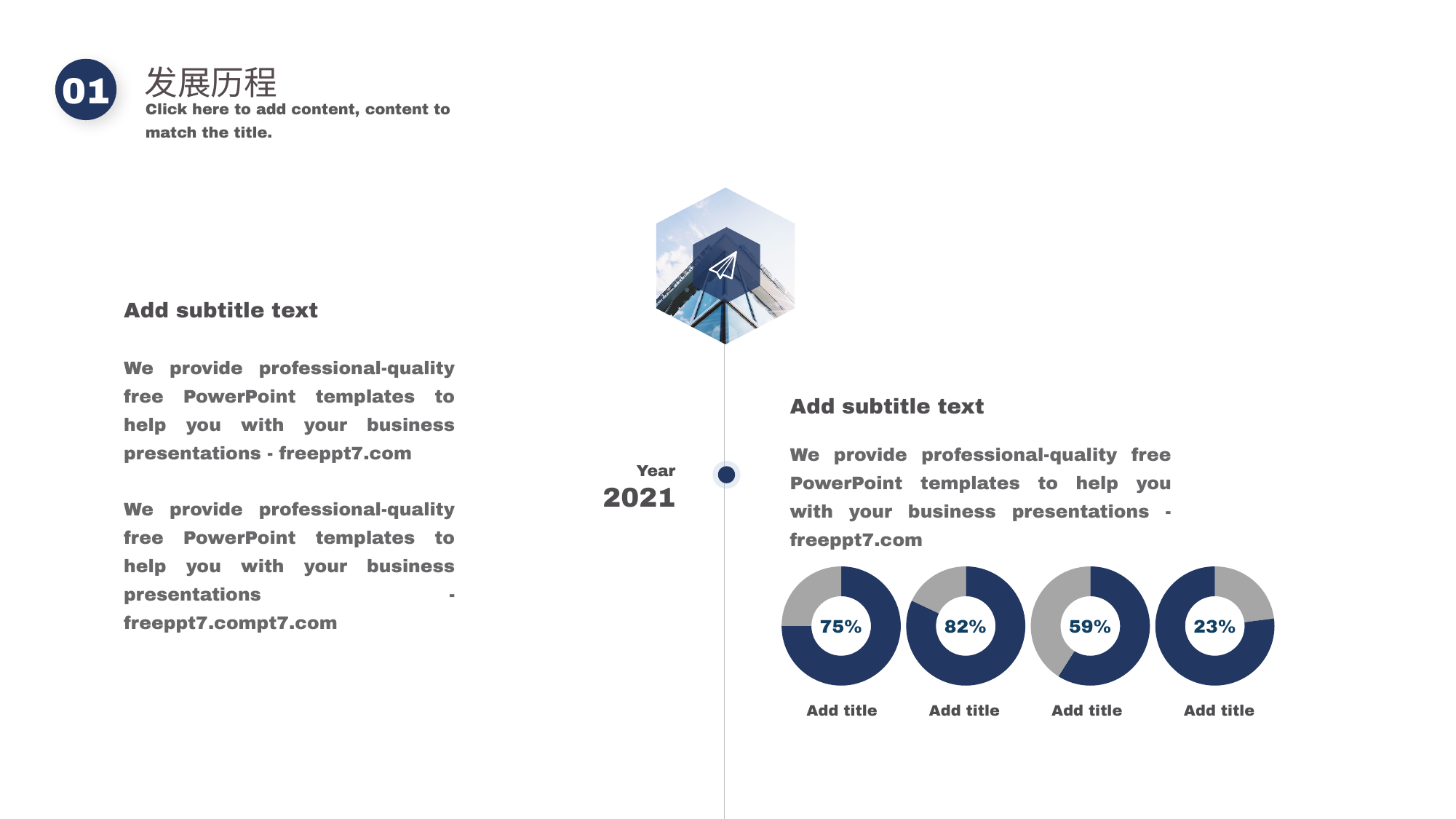

发展历程
Click here to add content, content to match the title.
01

Add subtitle text
We provide professional-quality free PowerPoint templates to help you with your business presentations - freeppt7.com

We provide professional-quality free PowerPoint templates to help you with your business presentations - freeppt7.compt7.com

Add subtitle text
We provide professional-quality free PowerPoint templates to help you with your business presentations - freeppt7.com
Year
2021

### Chart

| Category | 百分比 |
|---|---|
|  | 75.0 |
|  | 25.0 |
75%

### Chart

| Category | 百分比 |
|---|---|
|  | 82.0 |
|  | 18.0 |
82%

### Chart

| Category | 百分比 |
|---|---|
|  | 59.0 |
|  | 41.0 |
59%

### Chart

| Category | 百分比 |
|---|---|
|  | 23.0 |
|  | 77.0 |
23%
Add title
Add title
Add title
Add title